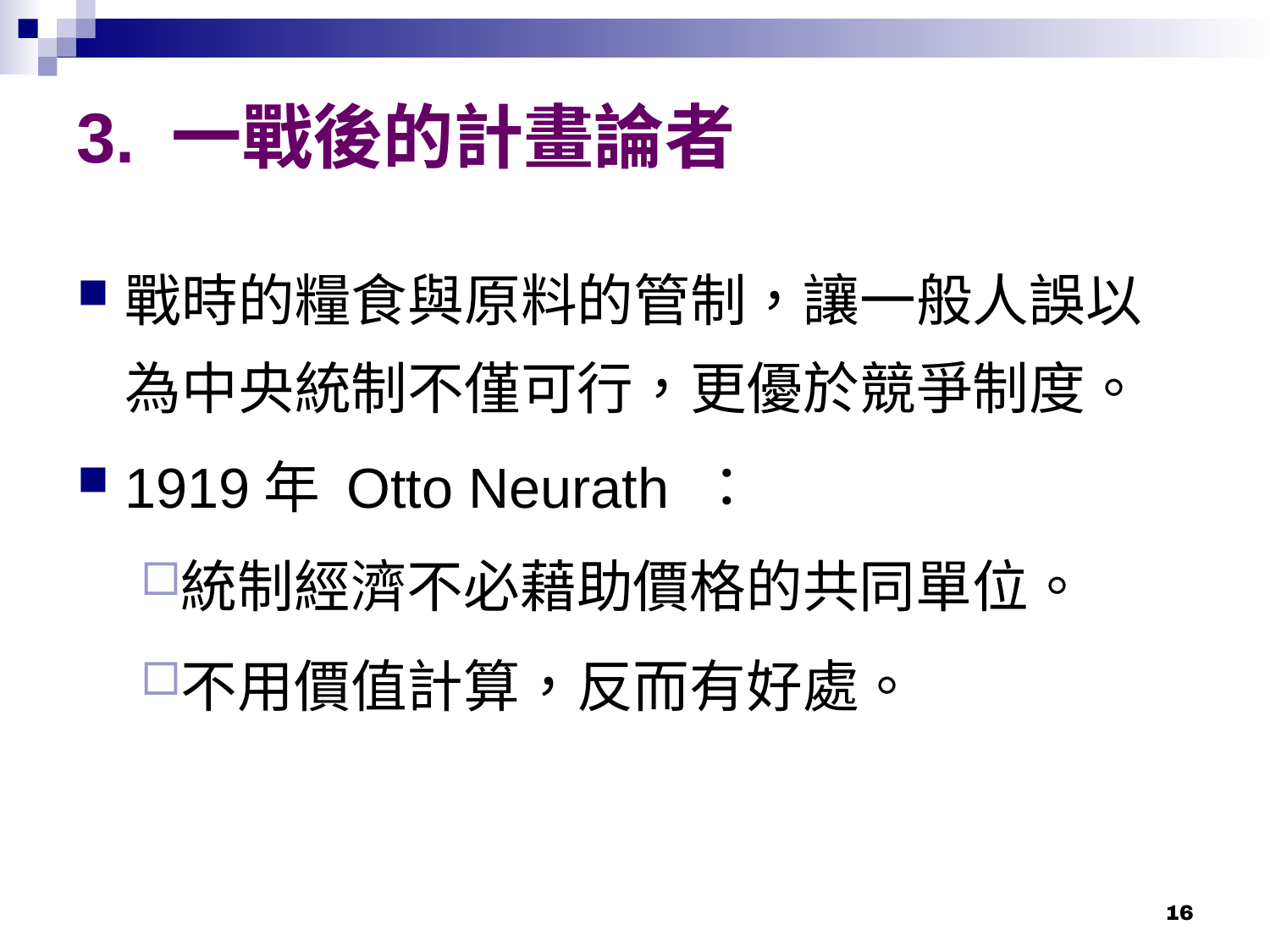

# 3. 一戰後的計畫論者
戰時的糧食與原料的管制，讓一般人誤以為中央統制不僅可行，更優於競爭制度。
1919年 Otto Neurath ：
統制經濟不必藉助價格的共同單位。
不用價值計算，反而有好處。
16